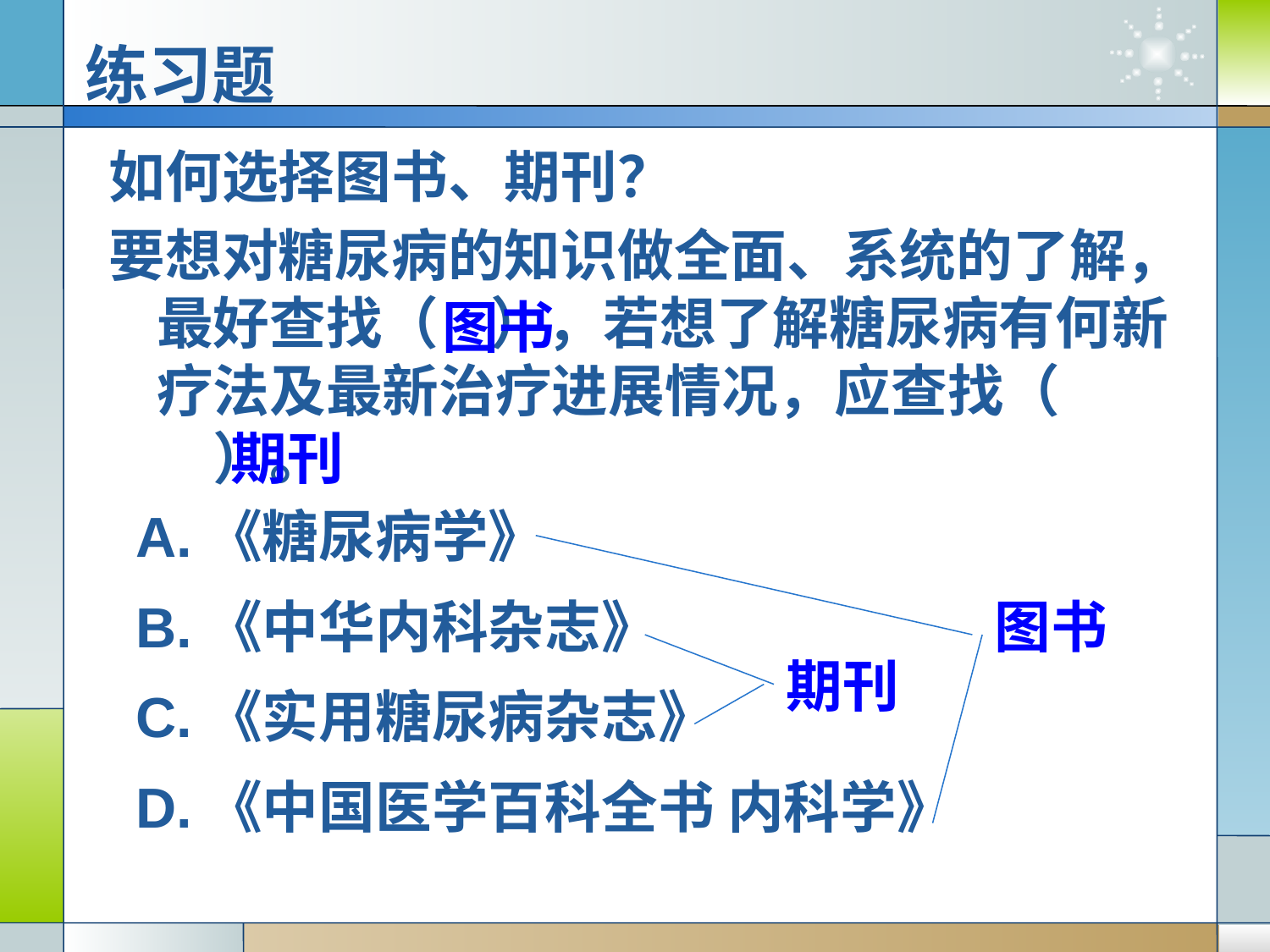

练习题
如何选择图书、期刊？
要想对糖尿病的知识做全面、系统的了解，最好查找（    ），若想了解糖尿病有何新疗法及最新治疗进展情况，应查找（   　）。
图书
期刊
A.《糖尿病学》
B.《中华内科杂志》
C.《实用糖尿病杂志》
D.《中国医学百科全书 内科学》
图书
期刊